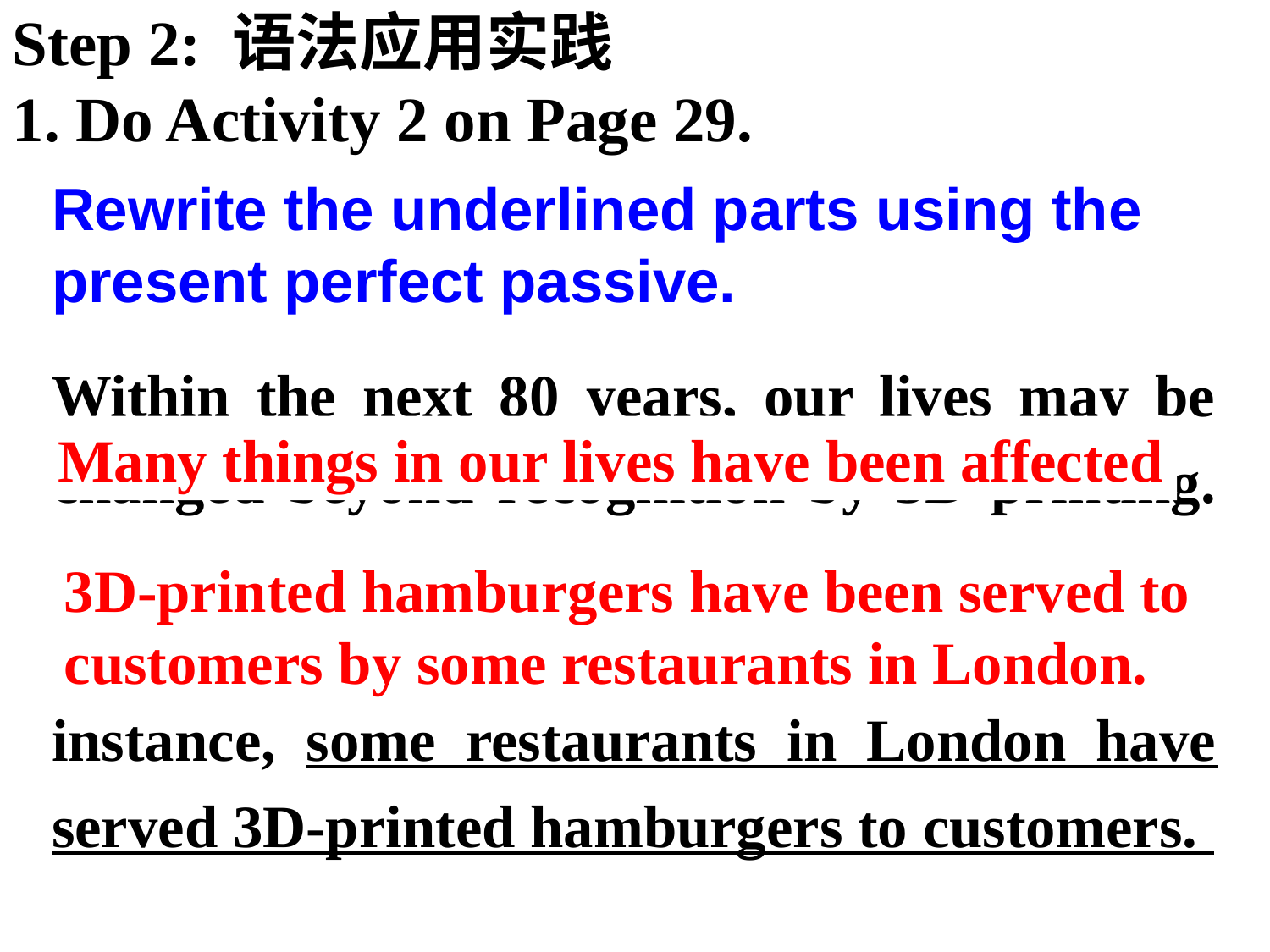

Step 2: 语法应用实践
1. Do Activity 2 on Page 29.
Rewrite the underlined parts using the present perfect passive.
Within the next 80 years, our lives may be changed beyond recognition by 3D printing. It has already affected many things in our lives, right down to the food we eat. For instance, some restaurants in London have served 3D-printed hamburgers to customers.
Many things in our lives have been affected
3D-printed hamburgers have been served to customers by some restaurants in London.